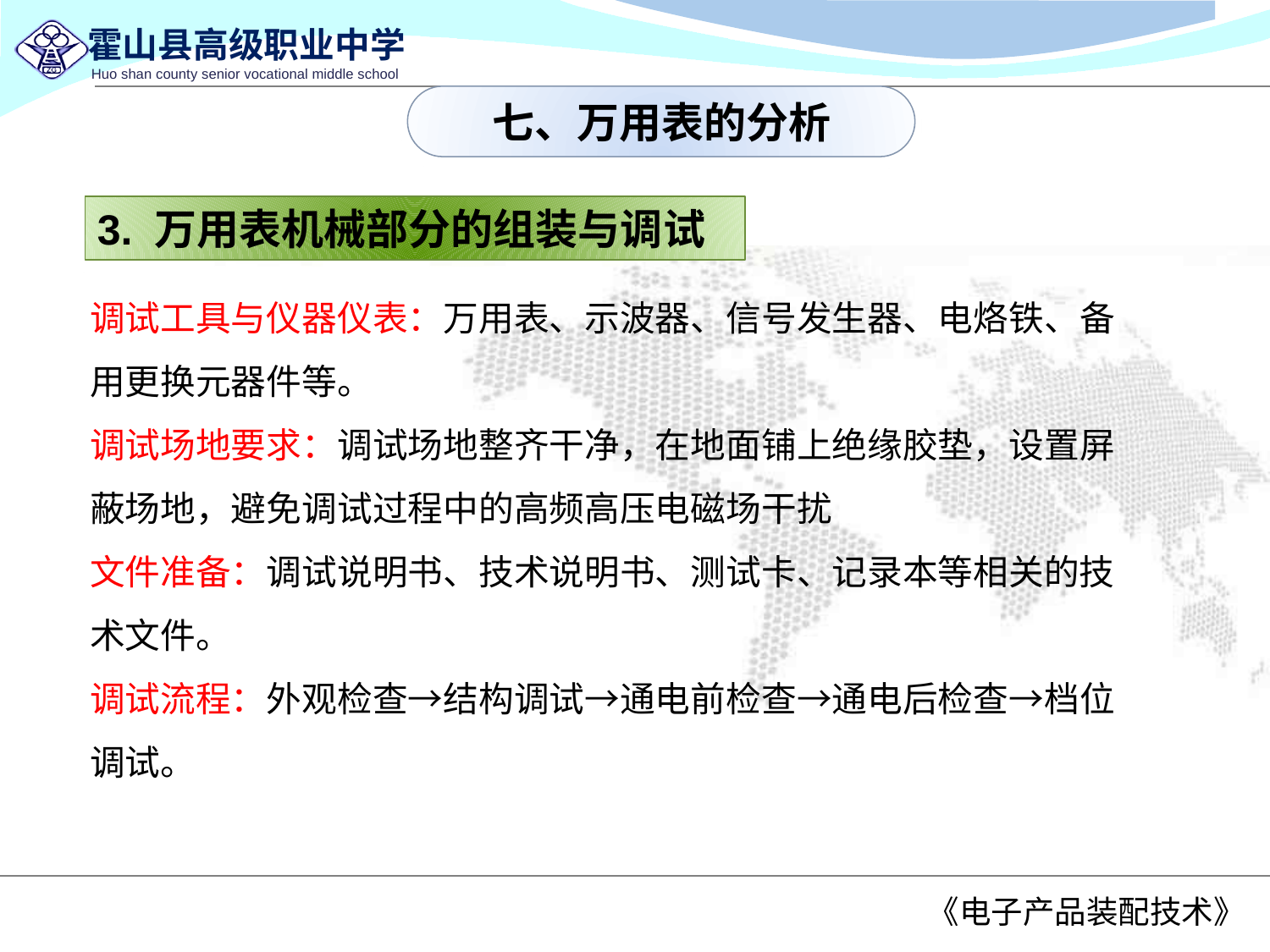

七、万用表的分析
3. 万用表机械部分的组装与调试
调试工具与仪器仪表：万用表、示波器、信号发生器、电烙铁、备用更换元器件等。
调试场地要求：调试场地整齐干净，在地面铺上绝缘胶垫，设置屏蔽场地，避免调试过程中的高频高压电磁场干扰
文件准备：调试说明书、技术说明书、测试卡、记录本等相关的技术文件。
调试流程：外观检查→结构调试→通电前检查→通电后检查→档位调试。